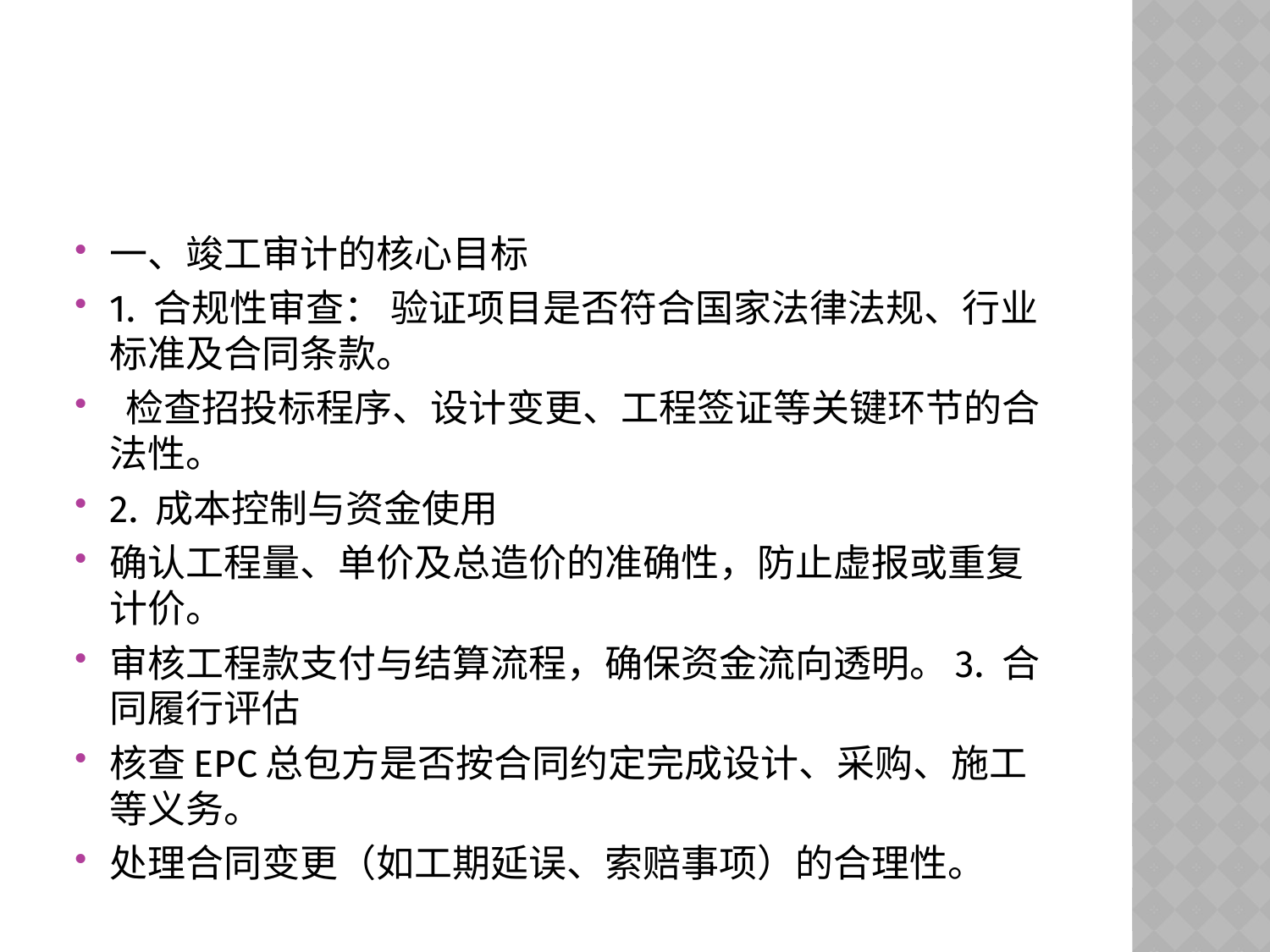

#
一、竣工审计的核心目标
1. 合规性审查： 验证项目是否符合国家法律法规、行业标准及合同条款。
 检查招投标程序、设计变更、工程签证等关键环节的合法性。
2. 成本控制与资金使用
确认工程量、单价及总造价的准确性，防止虚报或重复计价。
审核工程款支付与结算流程，确保资金流向透明。3. 合同履行评估
核查EPC总包方是否按合同约定完成设计、采购、施工等义务。
处理合同变更（如工期延误、索赔事项）的合理性。